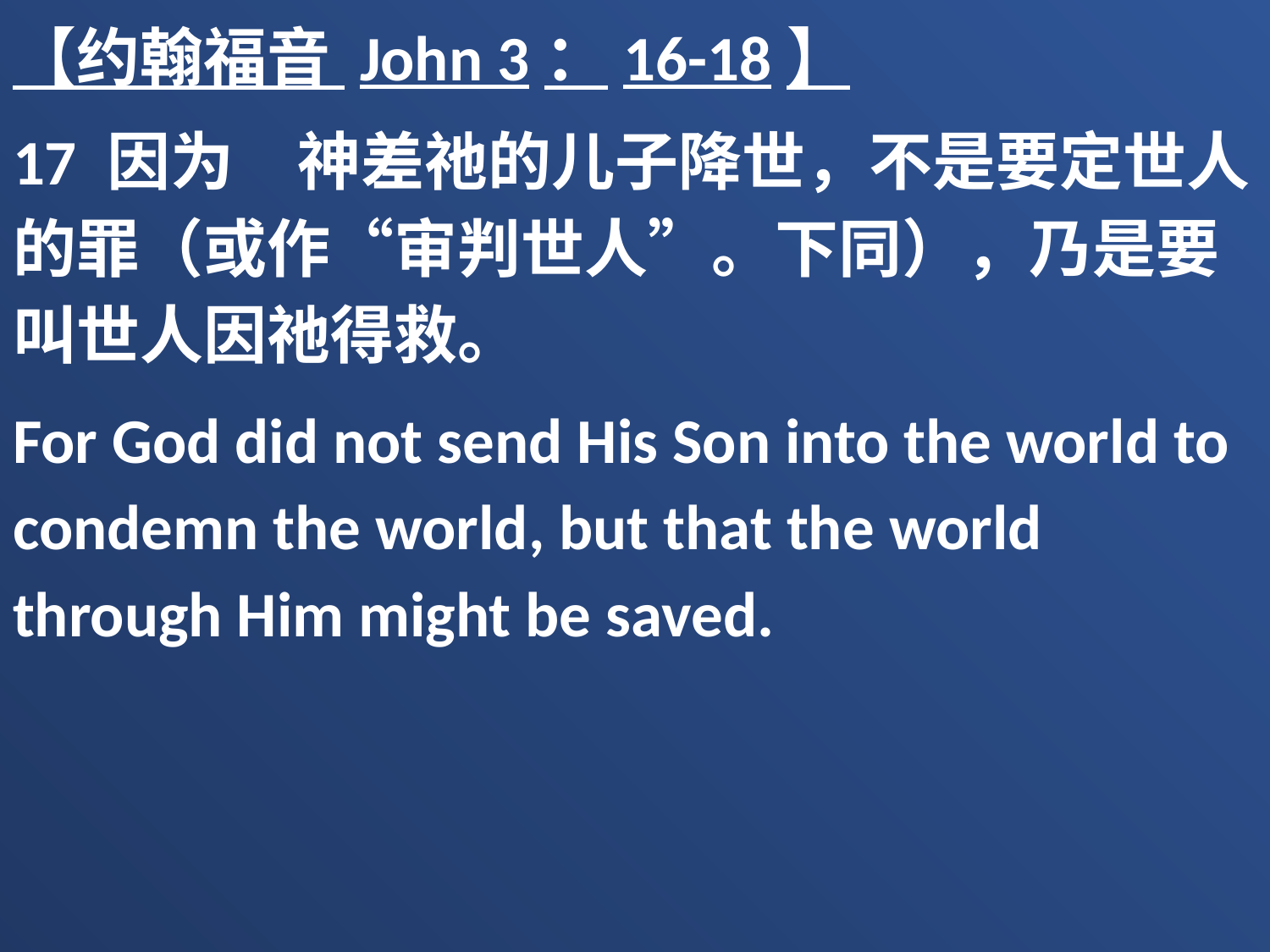

【约翰福音 John 3：16-18】
17 因为　神差祂的儿子降世，不是要定世人的罪（或作“审判世人”。下同），乃是要叫世人因祂得救。
For God did not send His Son into the world to condemn the world, but that the world through Him might be saved.